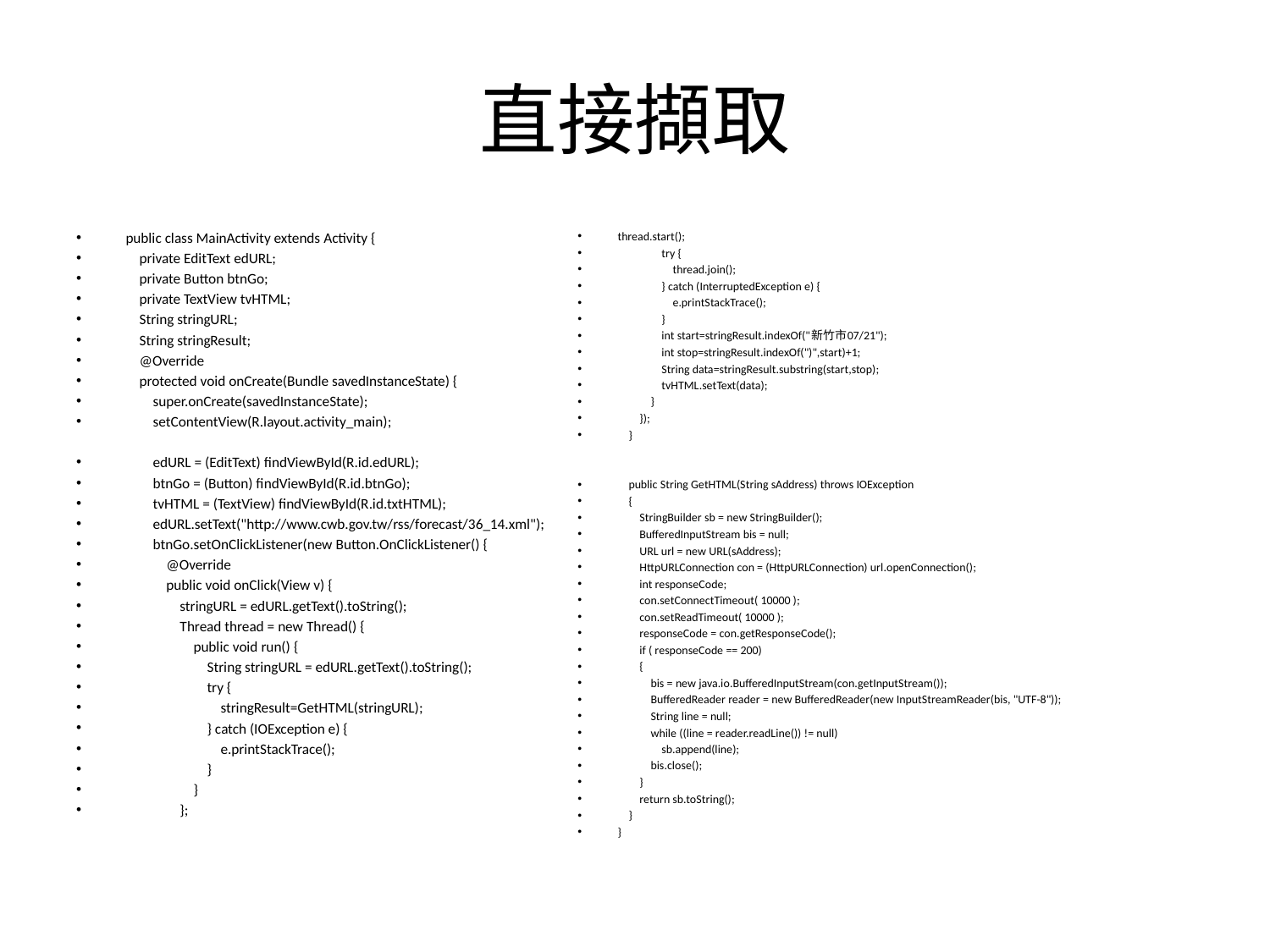

# 直接擷取
public class MainActivity extends Activity {
    private EditText edURL;
    private Button btnGo;
    private TextView tvHTML;
    String stringURL;
    String stringResult;
    @Override
    protected void onCreate(Bundle savedInstanceState) {
        super.onCreate(savedInstanceState);
        setContentView(R.layout.activity_main);

        edURL = (EditText) findViewById(R.id.edURL);
        btnGo = (Button) findViewById(R.id.btnGo);
        tvHTML = (TextView) findViewById(R.id.txtHTML);
        edURL.setText("http://www.cwb.gov.tw/rss/forecast/36_14.xml");
        btnGo.setOnClickListener(new Button.OnClickListener() {
            @Override
            public void onClick(View v) {
                stringURL = edURL.getText().toString();
                Thread thread = new Thread() {
                    public void run() {
                        String stringURL = edURL.getText().toString();
                        try {
                            stringResult=GetHTML(stringURL);
                        } catch (IOException e) {
                            e.printStackTrace();
                        }
                    }
                };
thread.start();
                try {
                    thread.join();
                } catch (InterruptedException e) {
                    e.printStackTrace();
                }
                int start=stringResult.indexOf("新竹市07/21");
                int stop=stringResult.indexOf(")",start)+1;
                String data=stringResult.substring(start,stop);
                tvHTML.setText(data);
            }
        });
    }

    public String GetHTML(String sAddress) throws IOException
    {
        StringBuilder sb = new StringBuilder();
        BufferedInputStream bis = null;
        URL url = new URL(sAddress);
        HttpURLConnection con = (HttpURLConnection) url.openConnection();
        int responseCode;
        con.setConnectTimeout( 10000 );
        con.setReadTimeout( 10000 );
        responseCode = con.getResponseCode();
        if ( responseCode == 200)
        {
            bis = new java.io.BufferedInputStream(con.getInputStream());
            BufferedReader reader = new BufferedReader(new InputStreamReader(bis, "UTF-8"));
            String line = null;
            while ((line = reader.readLine()) != null)
                sb.append(line);
            bis.close();
        }
        return sb.toString();
    }
}